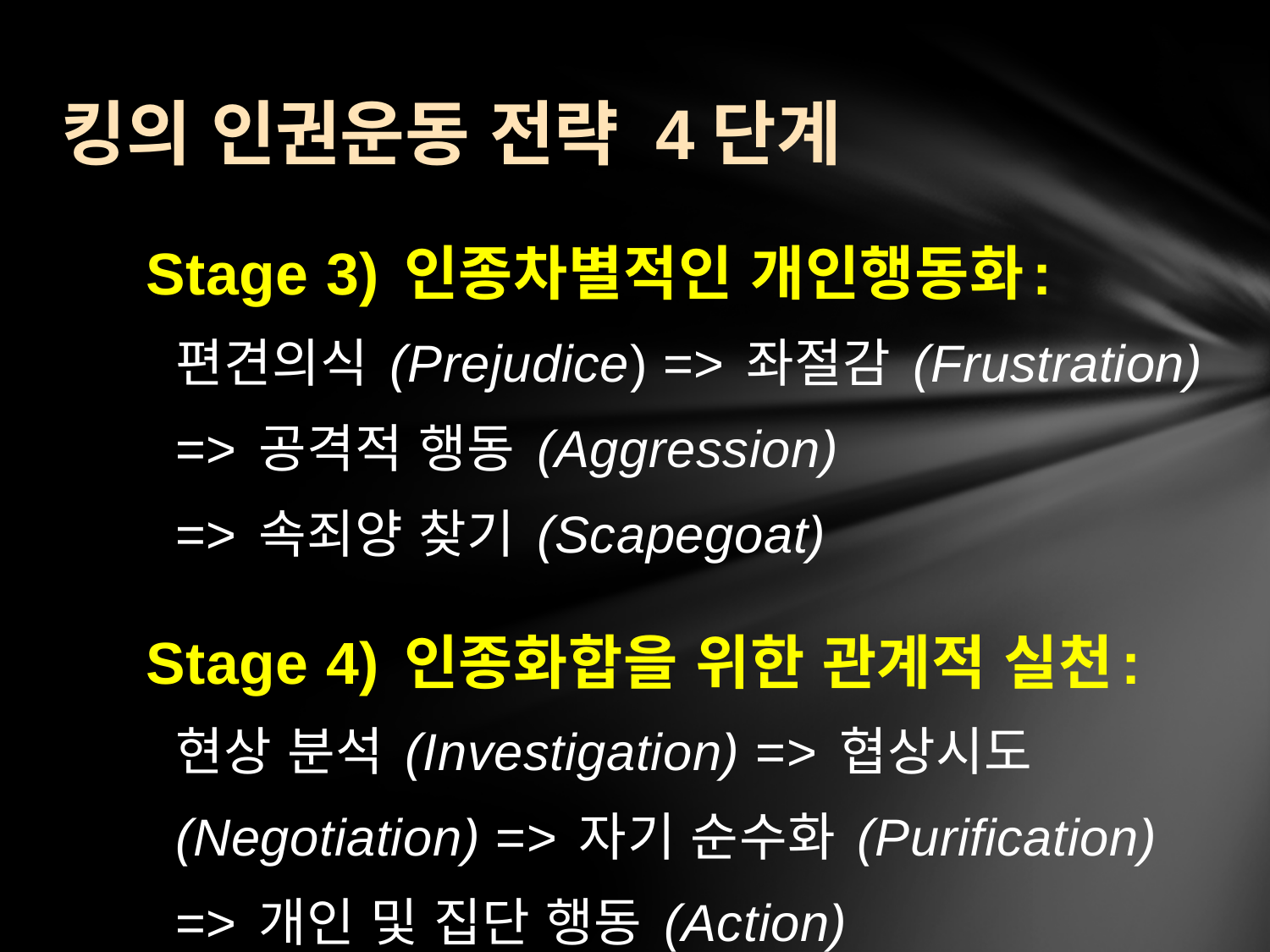

# 킹의 인권운동 전략 4단계

	  Stage 3) 인종차별적인 개인행동화:
		편견의식 (Prejudice) => 좌절감 (Frustration)
		=> 공격적 행동 (Aggression)
		=> 속죄양 찾기 (Scapegoat)

	  Stage 4) 인종화합을 위한 관계적 실천:
		현상 분석 (Investigation) => 협상시도
		(Negotiation) => 자기 순수화 (Purification)
		=> 개인 및 집단 행동 (Action)